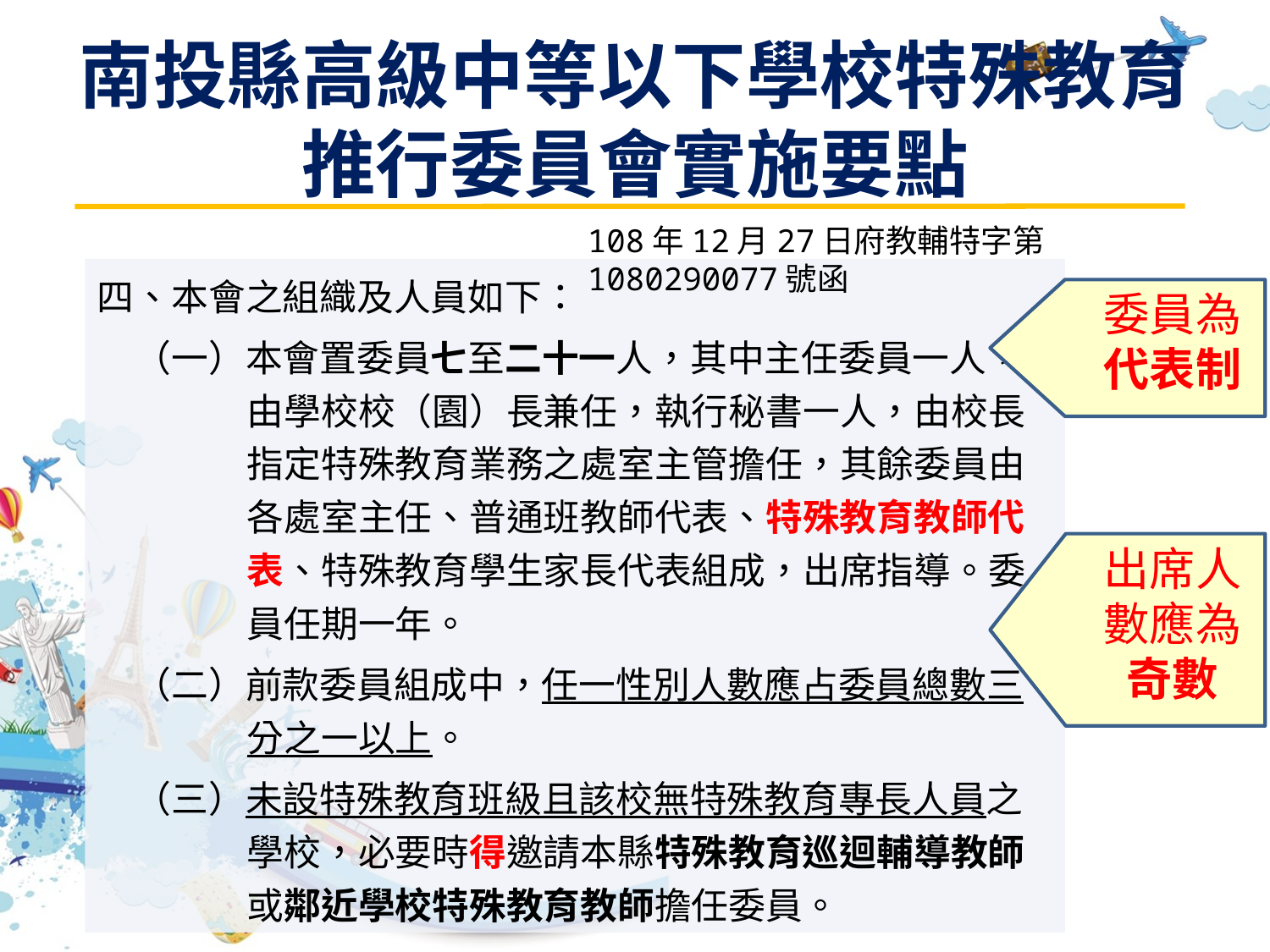

# 南投縣高級中等以下學校特殊教育推行委員會實施要點
108年12月27日府教輔特字第1080290077號函
委員為代表制
四、本會之組織及人員如下：
　（一）本會置委員七至二十一人，其中主任委員一人，由學校校（園）長兼任，執行秘書一人，由校長指定特殊教育業務之處室主管擔任，其餘委員由各處室主任、普通班教師代表、特殊教育教師代表、特殊教育學生家長代表組成，出席指導。委員任期一年。
　（二）前款委員組成中，任一性別人數應占委員總數三分之一以上。
　（三）未設特殊教育班級且該校無特殊教育專長人員之學校，必要時得邀請本縣特殊教育巡迴輔導教師或鄰近學校特殊教育教師擔任委員。
出席人數應為奇數